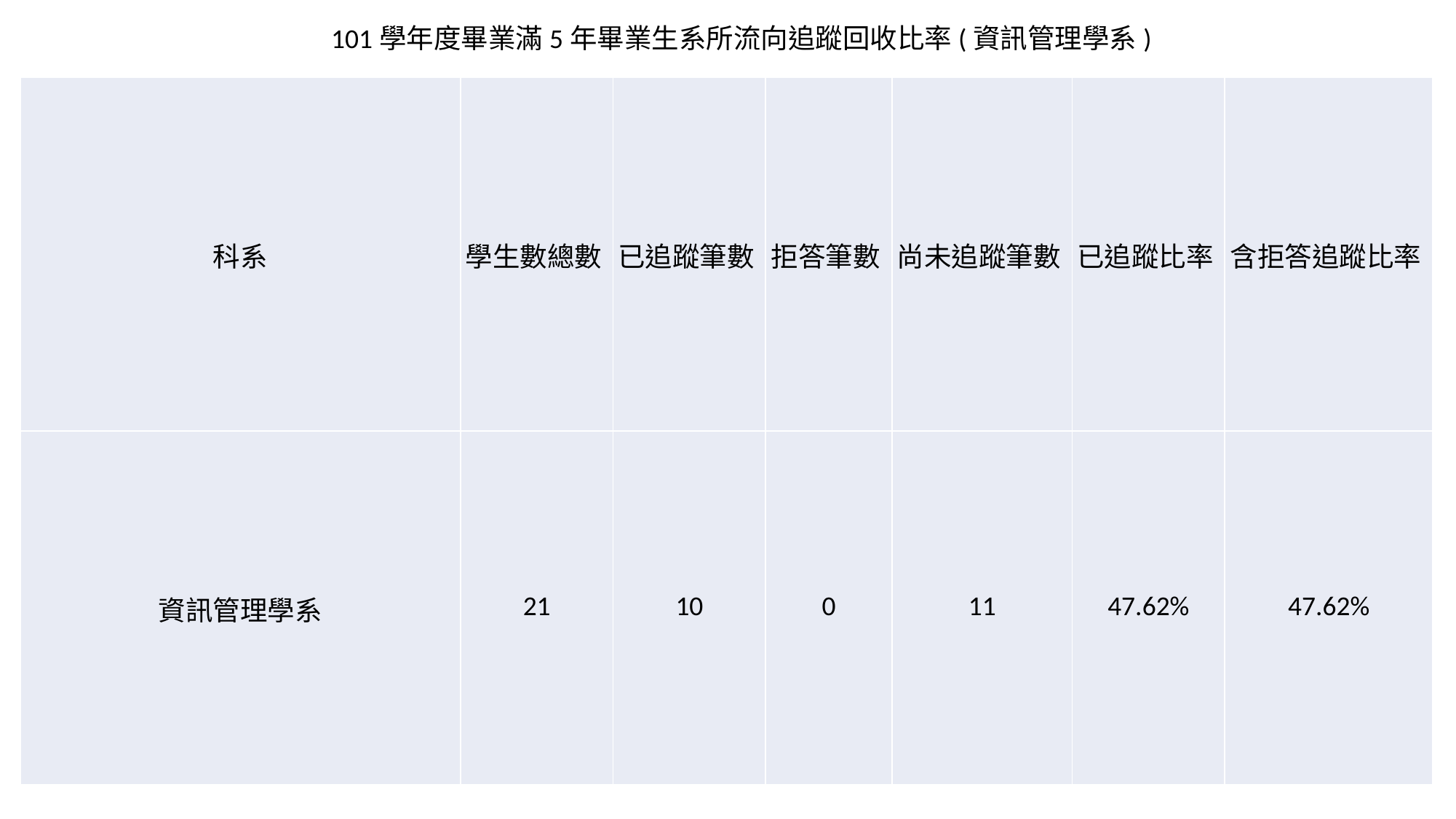

101學年度畢業滿5年畢業生系所流向追蹤回收比率(資訊管理學系)
| 科系 | 學生數總數 | 已追蹤筆數 | 拒答筆數 | 尚未追蹤筆數 | 已追蹤比率 | 含拒答追蹤比率 |
| --- | --- | --- | --- | --- | --- | --- |
| 資訊管理學系 | 21 | 10 | 0 | 11 | 47.62% | 47.62% |